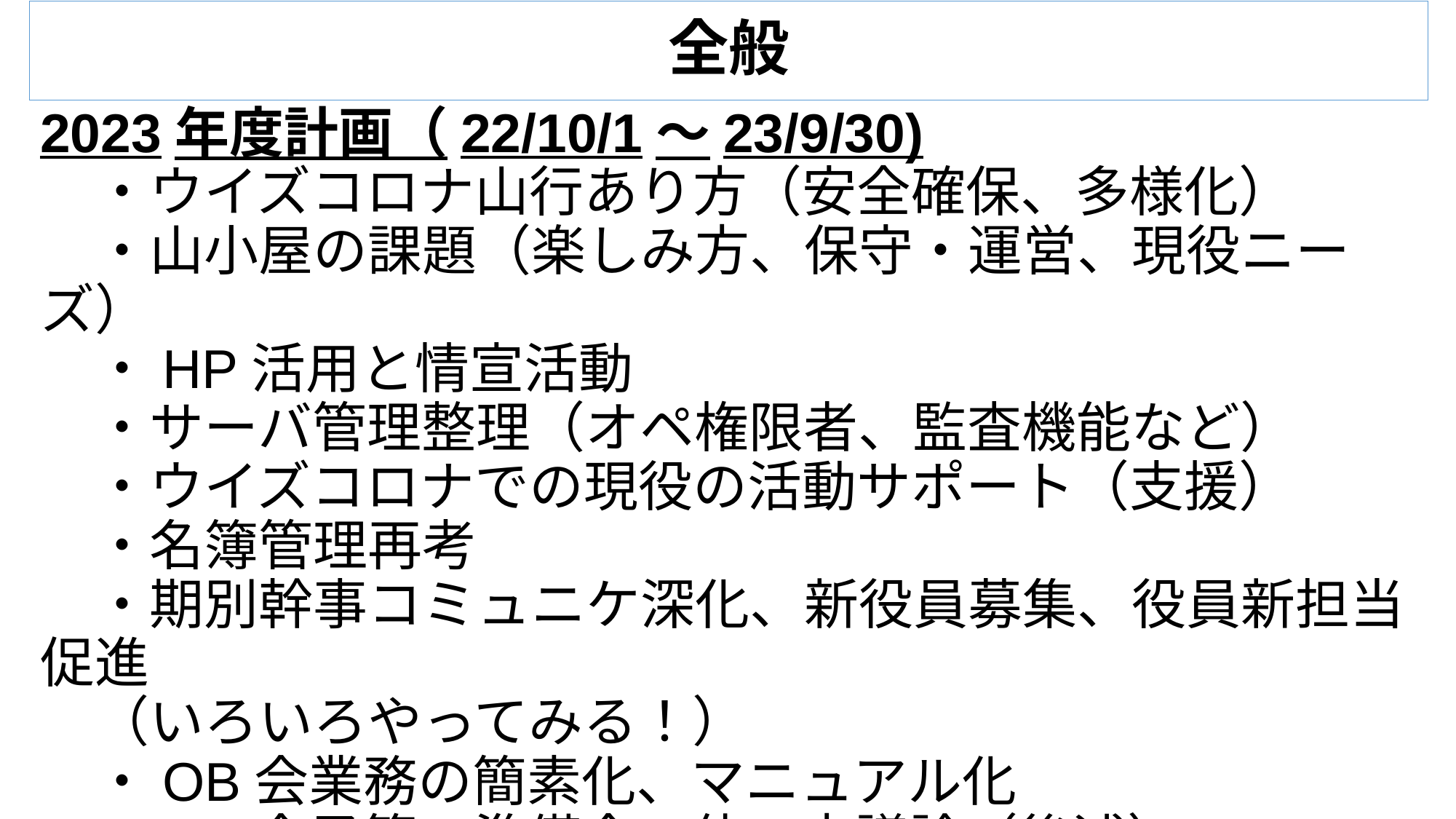

# 全般
2023年度計画（22/10/1～23/9/30)
　・ウイズコロナ山行あり方（安全確保、多様化）
　・山小屋の課題（楽しみ方、保守・運営、現役ニーズ）
　・HP活用と情宣活動
　・サーバ管理整理（オペ権限者、監査機能など）
　・ウイズコロナでの現役の活動サポート（支援）
　・名簿管理再考
　・期別幹事コミュニケ深化、新役員募集、役員新担当促進
　（いろいろやってみる！）
　・OB会業務の簡素化、マニュアル化
　・OB会予算、準備金の使い方議論（後述）